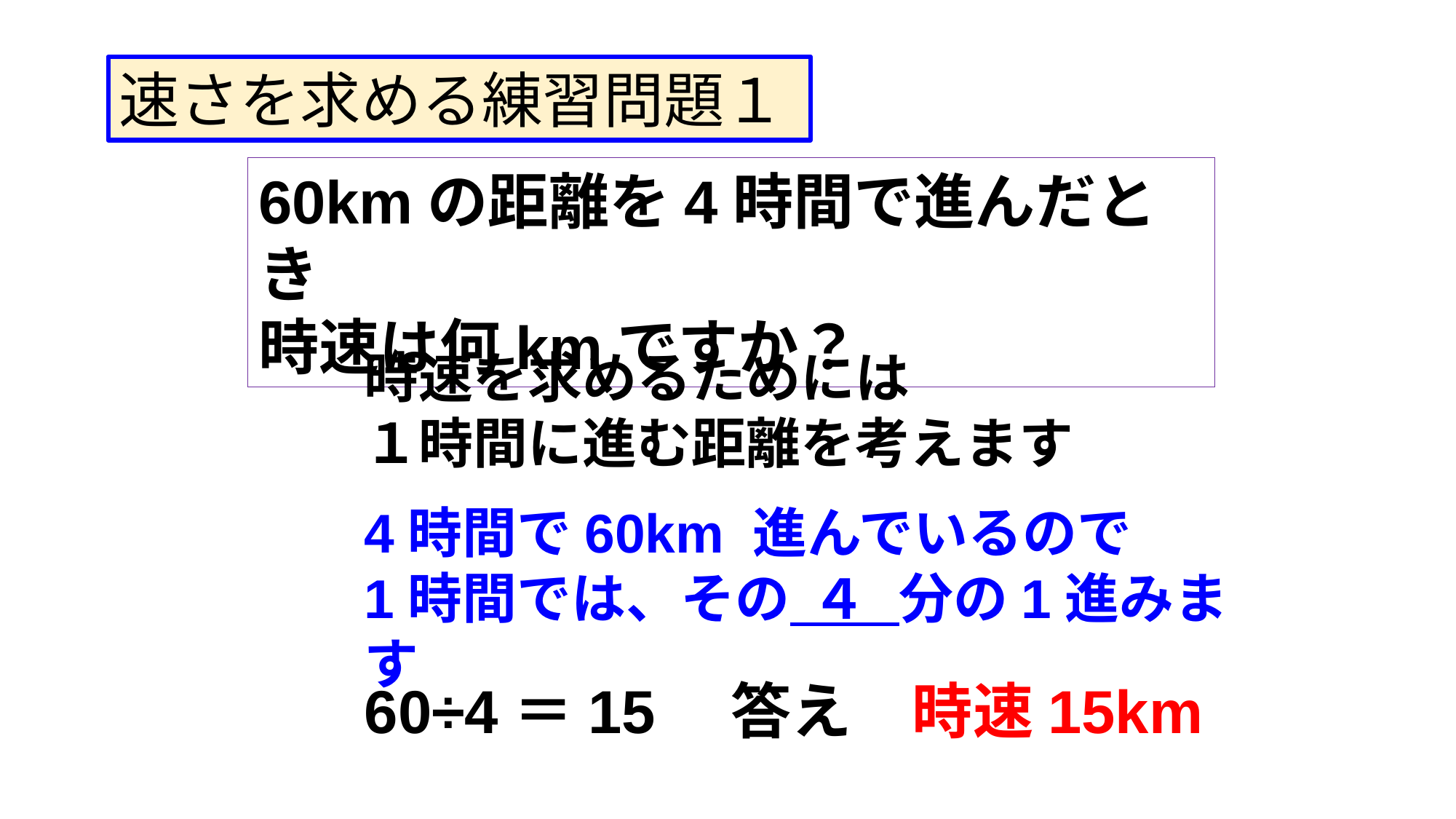

速さを求める練習問題１
60kmの距離を4時間で進んだとき
時速は何kmですか？
時速を求めるためには
１時間に進む距離を考えます
4時間で60km 進んでいるので
1時間では、その　　分の1進みます
４
60÷4＝15　答え　時速15km